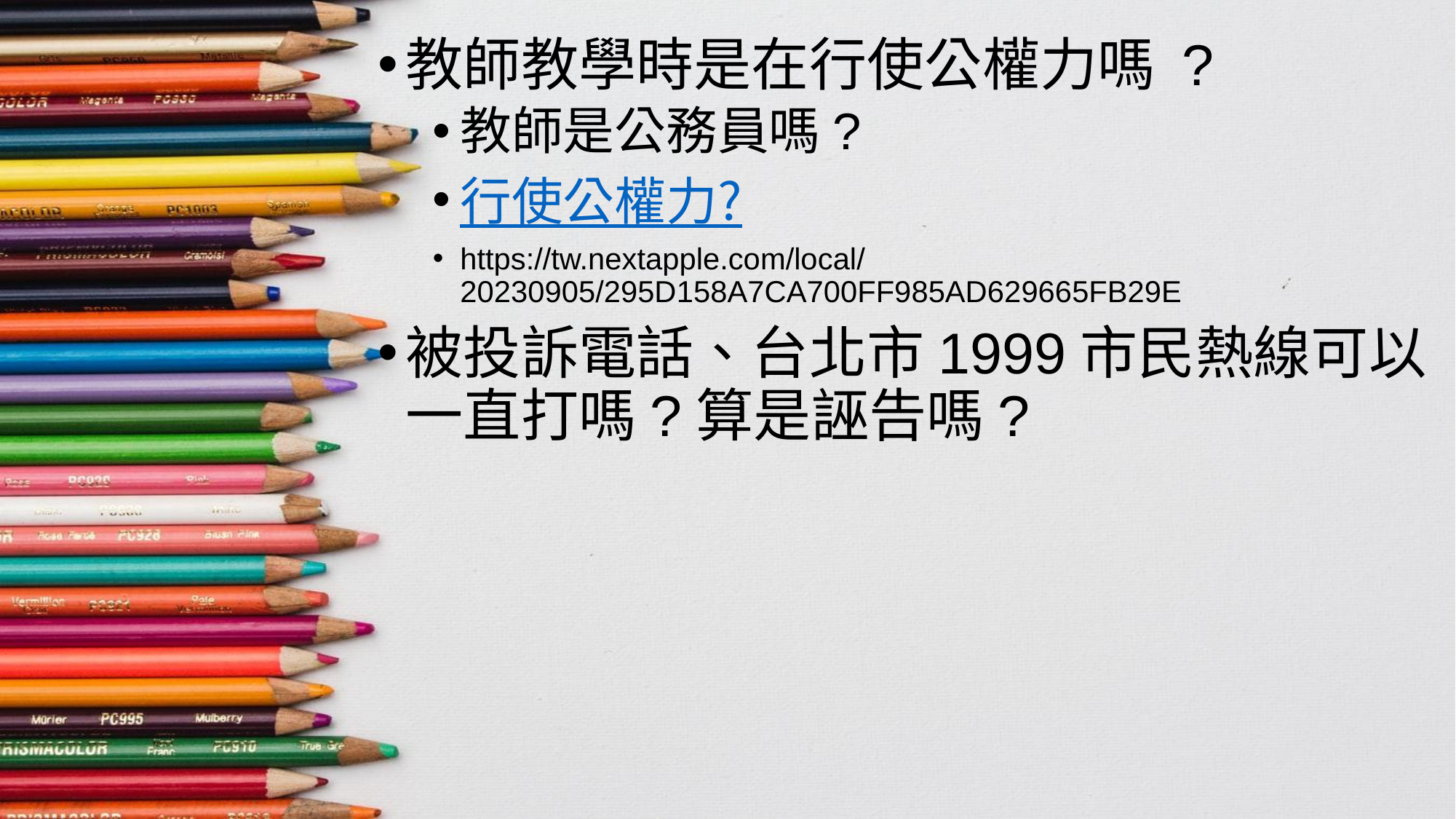

教師教學時是在行使公權力嗎 ?
教師是公務員嗎?
行使公權力?
https://tw.nextapple.com/local/20230905/295D158A7CA700FF985AD629665FB29E
被投訴電話、台北市1999市民熱線可以一直打嗎?算是誣告嗎?